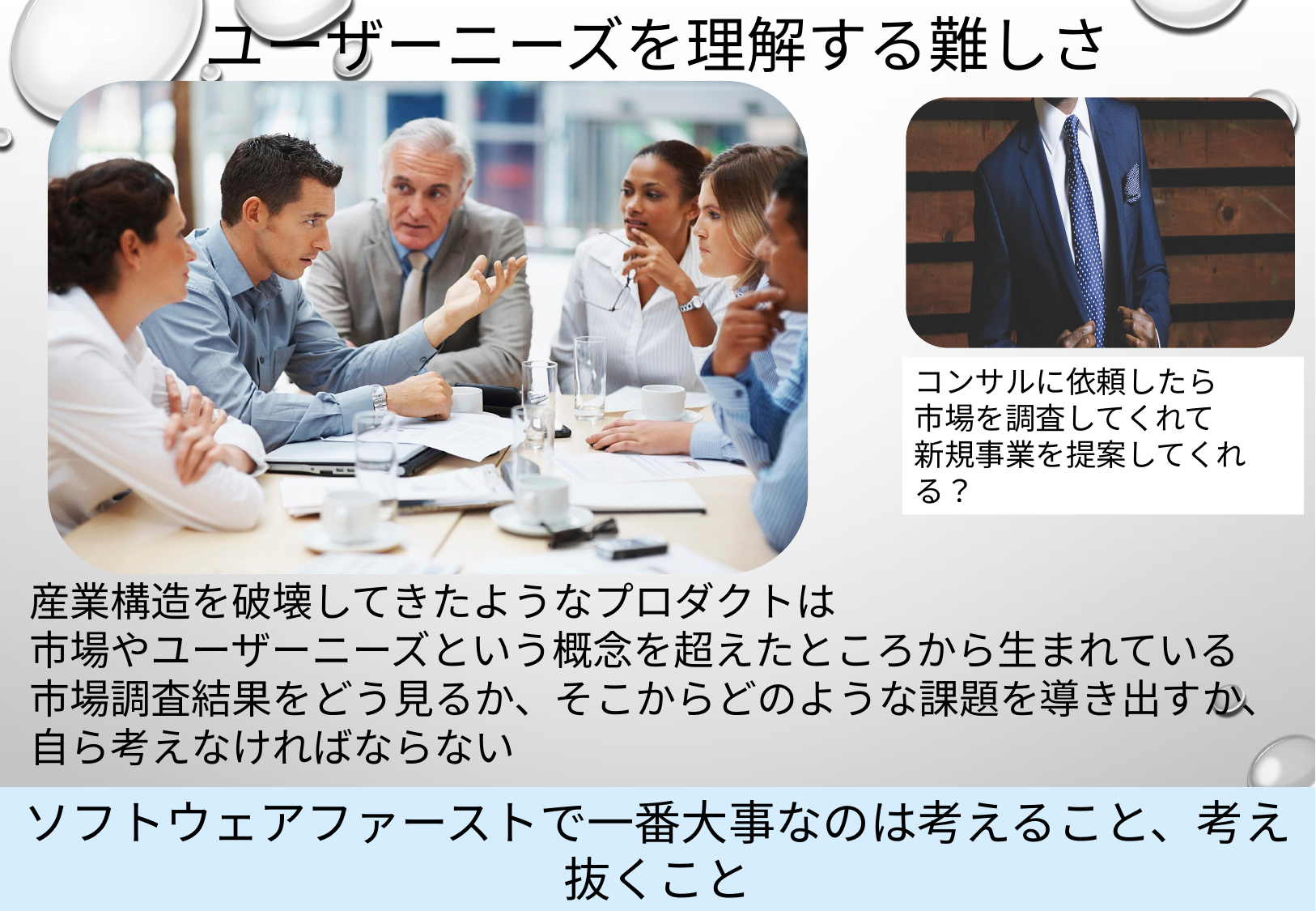

# ユーザーニーズを理解する難しさ

コンサルに依頼したら
市場を調査してくれて
新規事業を提案してくれる？
産業構造を破壊してきたようなプロダクトは
市場やユーザーニーズという概念を超えたところから生まれている
市場調査結果をどう見るか、そこからどのような課題を導き出すか、
自ら考えなければならない
ソフトウェアファーストで一番大事なのは考えること、考え抜くこと
https://coredou.com/